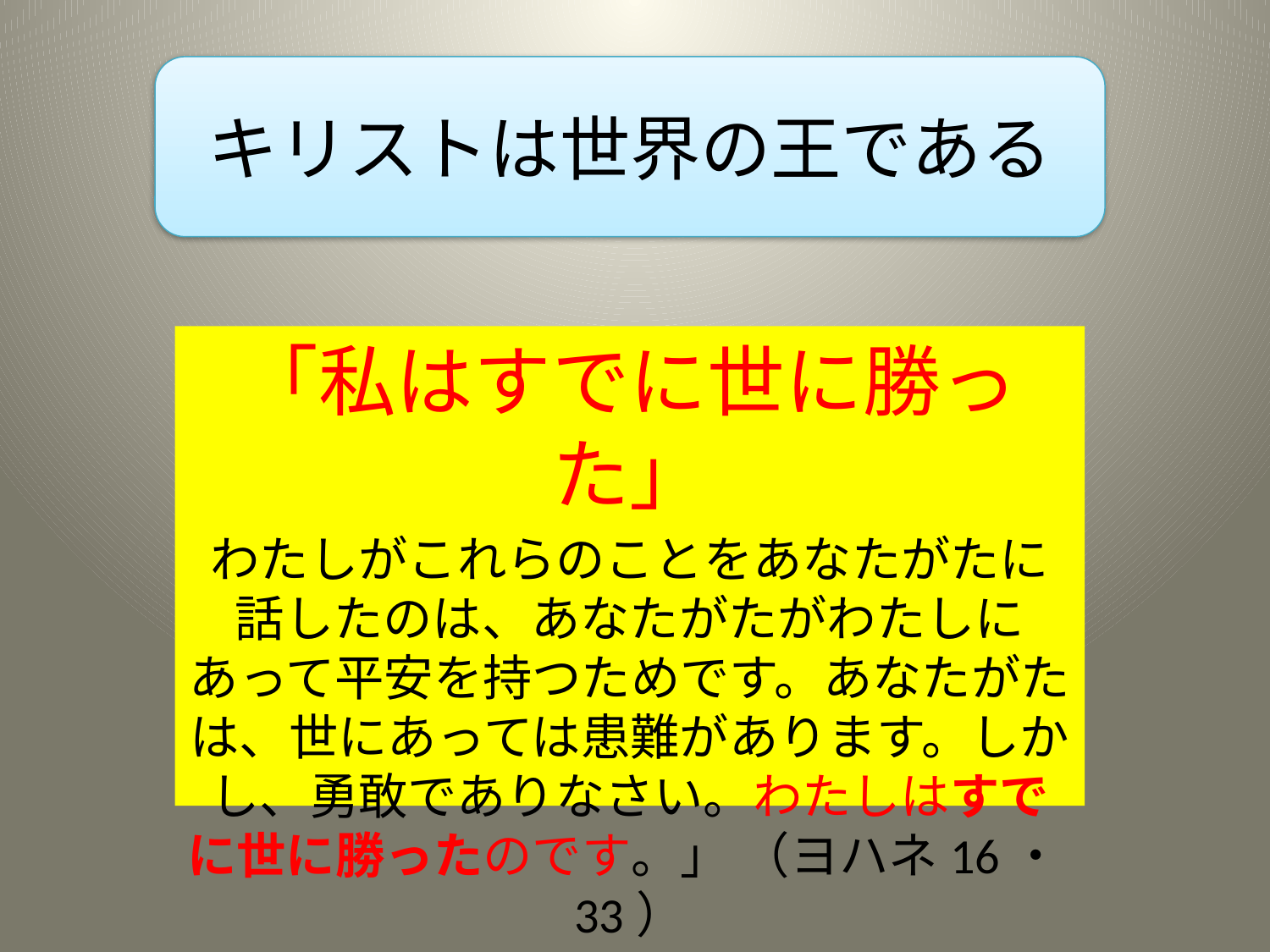

キリストは世界の王である
「私はすでに世に勝った」
わたしがこれらのことをあなたがたに話したのは、あなたがたがわたしにあって平安を持つためです。あなたがたは、世にあっては患難があります。しかし、勇敢でありなさい。わたしはすでに世に勝ったのです。」 （ヨハネ16・33）